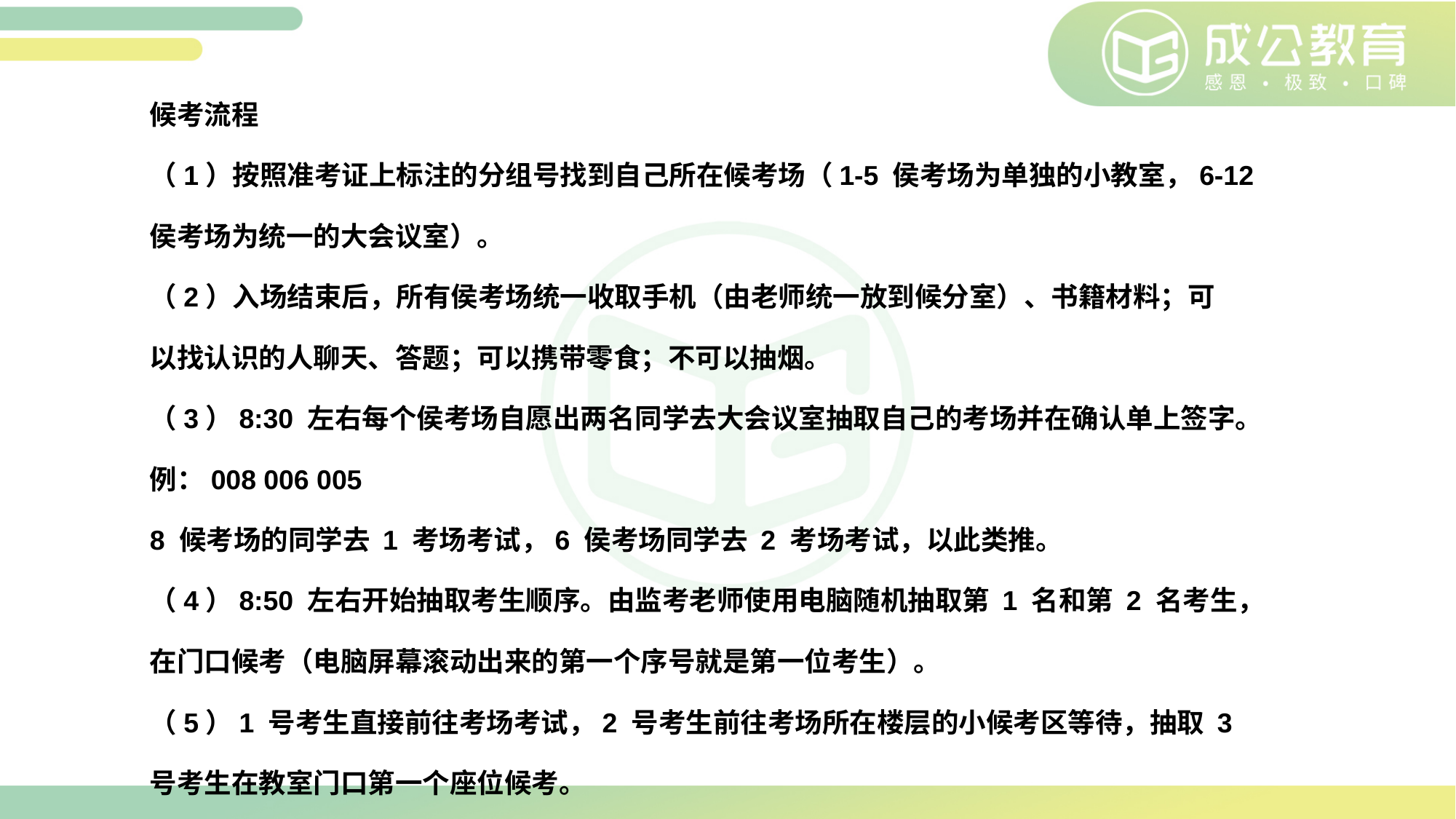

候考流程
（1）按照准考证上标注的分组号找到自己所在候考场（1-5 侯考场为单独的小教室，6-12
侯考场为统一的大会议室）。
（2）入场结束后，所有侯考场统一收取手机（由老师统一放到候分室）、书籍材料；可
以找认识的人聊天、答题；可以携带零食；不可以抽烟。
（3）8:30 左右每个侯考场自愿出两名同学去大会议室抽取自己的考场并在确认单上签字。
例：008 006 005
8 候考场的同学去 1 考场考试，6 侯考场同学去 2 考场考试，以此类推。
（4）8:50 左右开始抽取考生顺序。由监考老师使用电脑随机抽取第 1 名和第 2 名考生，
在门口候考（电脑屏幕滚动出来的第一个序号就是第一位考生）。
（5）1 号考生直接前往考场考试，2 号考生前往考场所在楼层的小候考区等待，抽取 3
号考生在教室门口第一个座位候考。